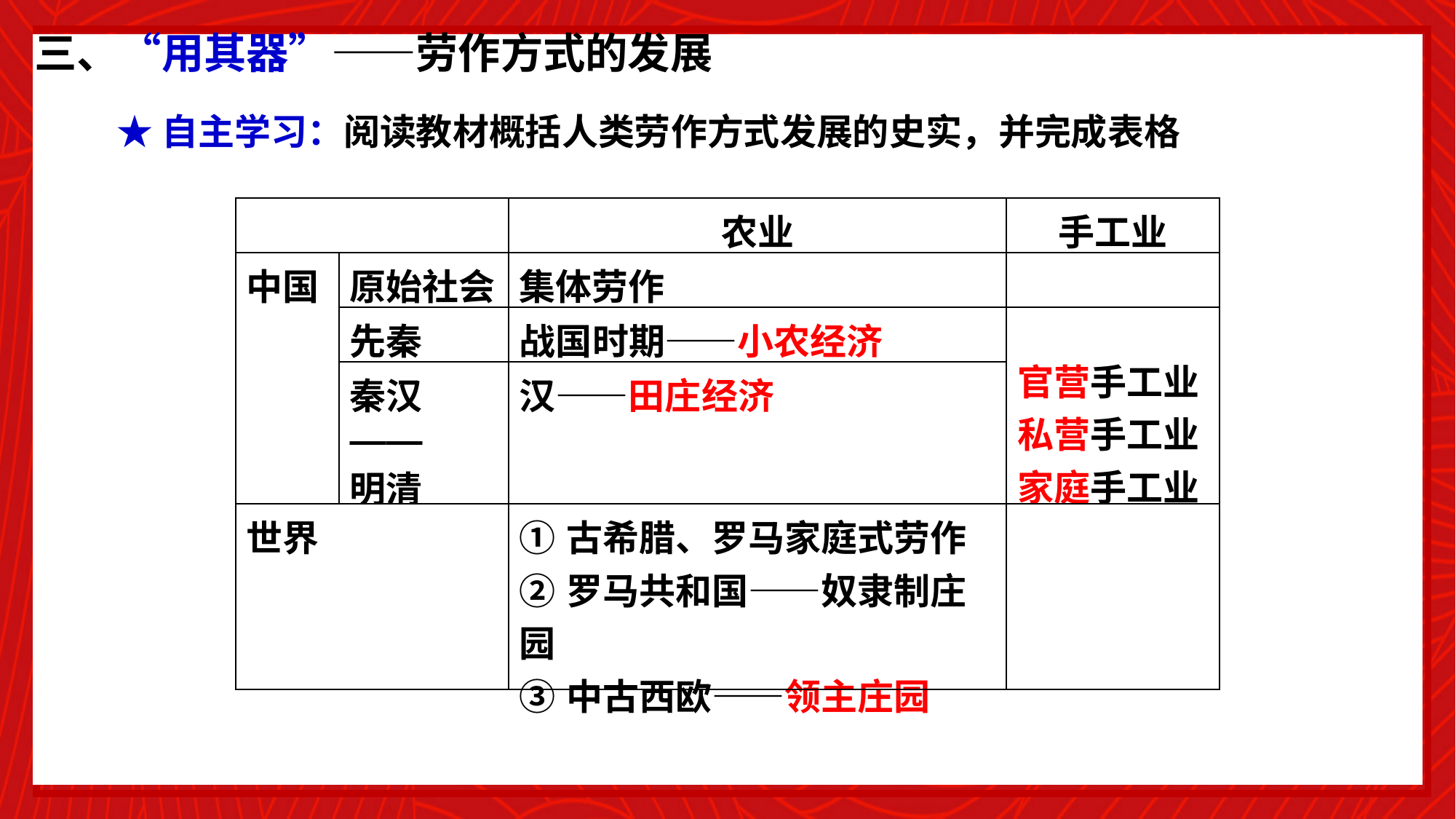

三、“用其器”——劳作方式的发展
★自主学习：阅读教材概括人类劳作方式发展的史实，并完成表格
|  |  | 农业 | 手工业 |
| --- | --- | --- | --- |
| 中国 | 原始社会 | 集体劳作 |  |
|  | 先秦 | 战国时期——小农经济 | 官营手工业 私营手工业 家庭手工业 |
|  | 秦汉 —— 明清 | 汉——田庄经济 |  |
| 世界 |  | ①古希腊、罗马家庭式劳作 ②罗马共和国——奴隶制庄园 ③中古西欧——领主庄园 |  |